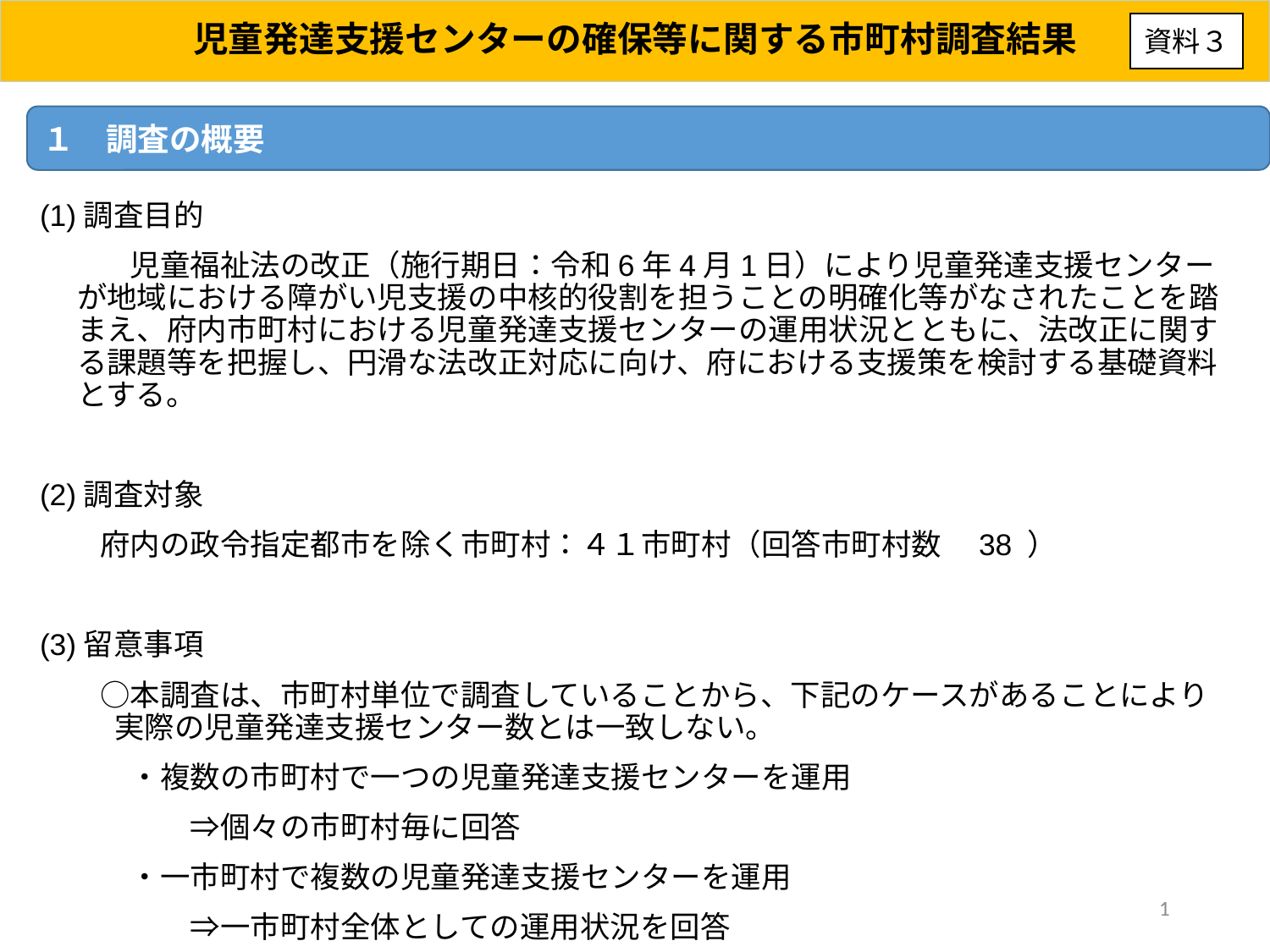

# 児童発達支援センターの確保等に関する市町村調査結果
資料３
１　調査の概要
(1)調査目的
　　　児童福祉法の改正（施行期日：令和6年4月1日）により児童発達支援センターが地域における障がい児支援の中核的役割を担うことの明確化等がなされたことを踏まえ、府内市町村における児童発達支援センターの運用状況とともに、法改正に関する課題等を把握し、円滑な法改正対応に向け、府における支援策を検討する基礎資料とする。

(2)調査対象
　　府内の政令指定都市を除く市町村：４１市町村（回答市町村数　38 ）

(3)留意事項
　　○本調査は、市町村単位で調査していることから、下記のケースがあることにより実際の児童発達支援センター数とは一致しない。
　　　・複数の市町村で一つの児童発達支援センターを運用
　　　　　⇒個々の市町村毎に回答
　　　・一市町村で複数の児童発達支援センターを運用
　　　　　⇒一市町村全体としての運用状況を回答

|  |
| --- |
|  |
| --- |
1